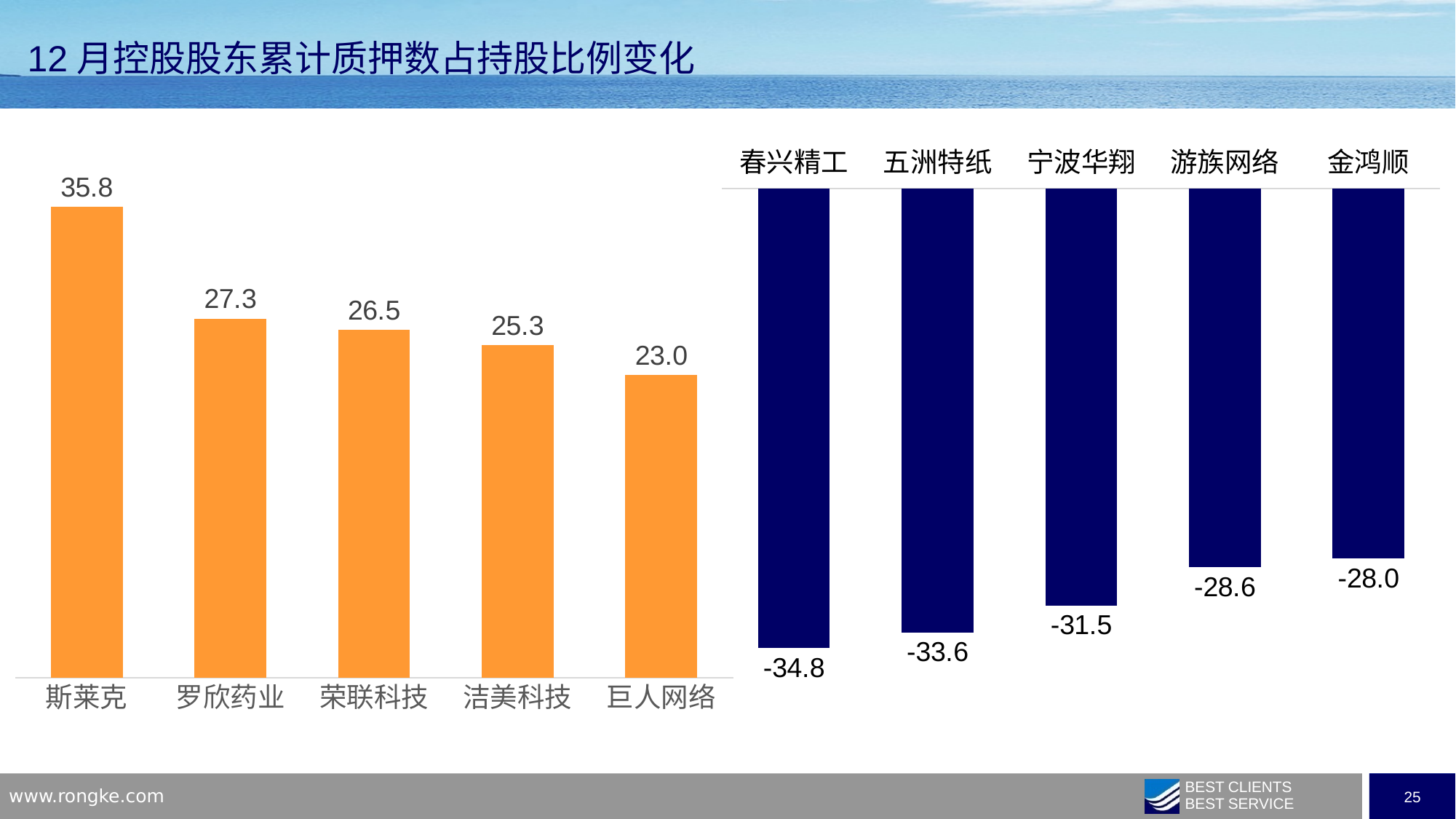

12月控股股东累计质押数占持股比例变化

### Chart

| Category | 系列 1 |
|---|---|
| 春兴精工 | -34.7787 |
| 五洲特纸 | -33.58330000000001 |
| 宁波华翔 | -31.545399999999994 |
| 游族网络 | -28.632599999999996 |
| 金鸿顺 | -28.000100000000003 |

### Chart

| Category | 系列 1 |
|---|---|
| 斯莱克 | 35.8491 |
| 罗欣药业 | 27.340600000000002 |
| 荣联科技 | 26.474500000000003 |
| 洁美科技 | 25.3201 |
| 巨人网络 | 23.028400000000005 |